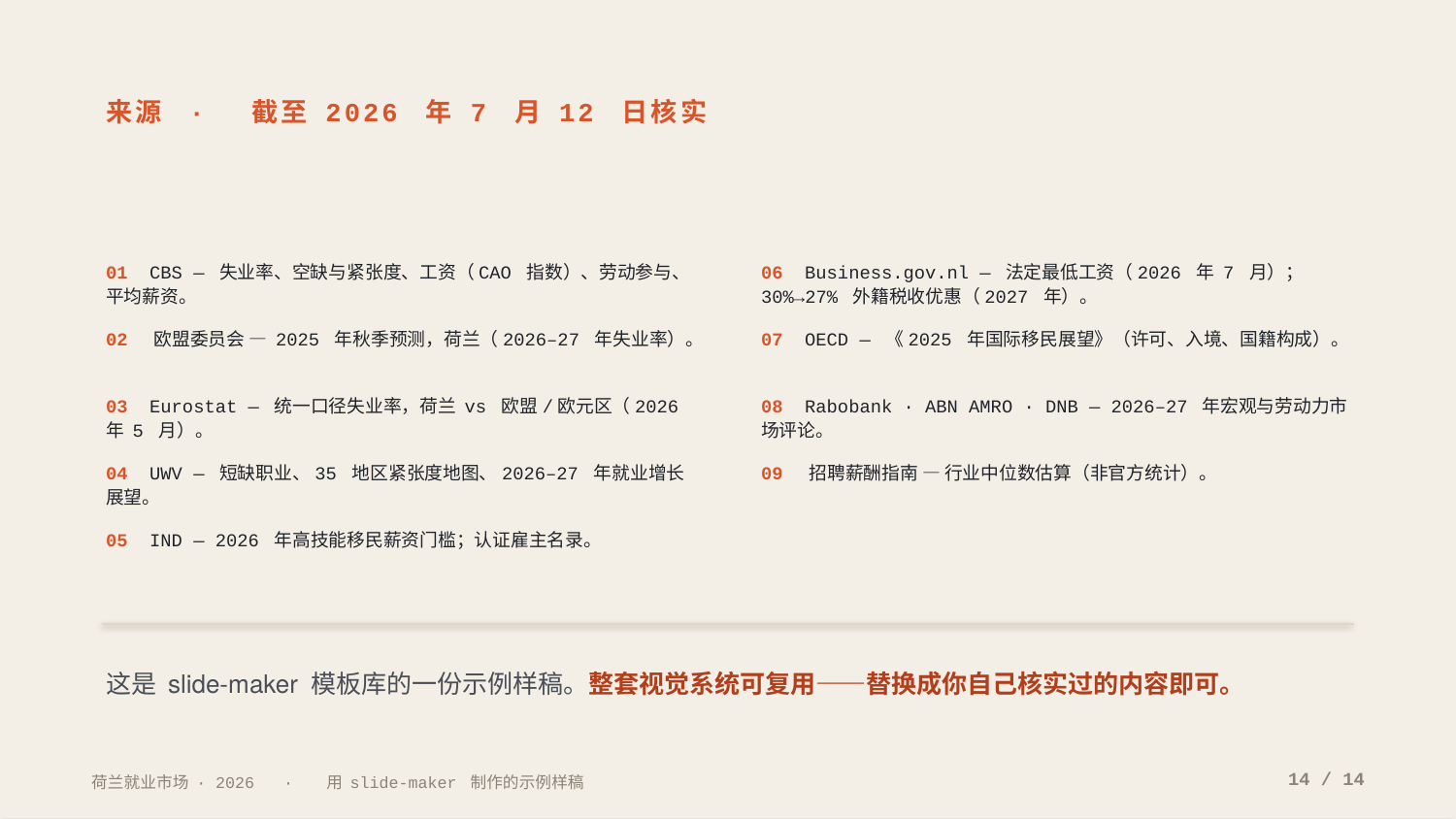

来源  ·  截至 2026 年 7 月 12 日核实
01  CBS — 失业率、空缺与紧张度、工资（CAO 指数）、劳动参与、平均薪资。
06  Business.gov.nl — 法定最低工资（2026 年 7 月）；30%→27% 外籍税收优惠（2027 年）。
02  欧盟委员会 — 2025 年秋季预测，荷兰（2026–27 年失业率）。
07  OECD — 《2025 年国际移民展望》（许可、入境、国籍构成）。
03  Eurostat — 统一口径失业率，荷兰 vs 欧盟/欧元区（2026 年 5 月）。
08  Rabobank · ABN AMRO · DNB — 2026–27 年宏观与劳动力市场评论。
04  UWV — 短缺职业、35 地区紧张度地图、2026–27 年就业增长展望。
09  招聘薪酬指南 — 行业中位数估算（非官方统计）。
05  IND — 2026 年高技能移民薪资门槛；认证雇主名录。

这是 slide-maker 模板库的一份示例样稿。整套视觉系统可复用——替换成你自己核实过的内容即可。
14 / 14
荷兰就业市场 · 2026   ·   用 slide-maker 制作的示例样稿